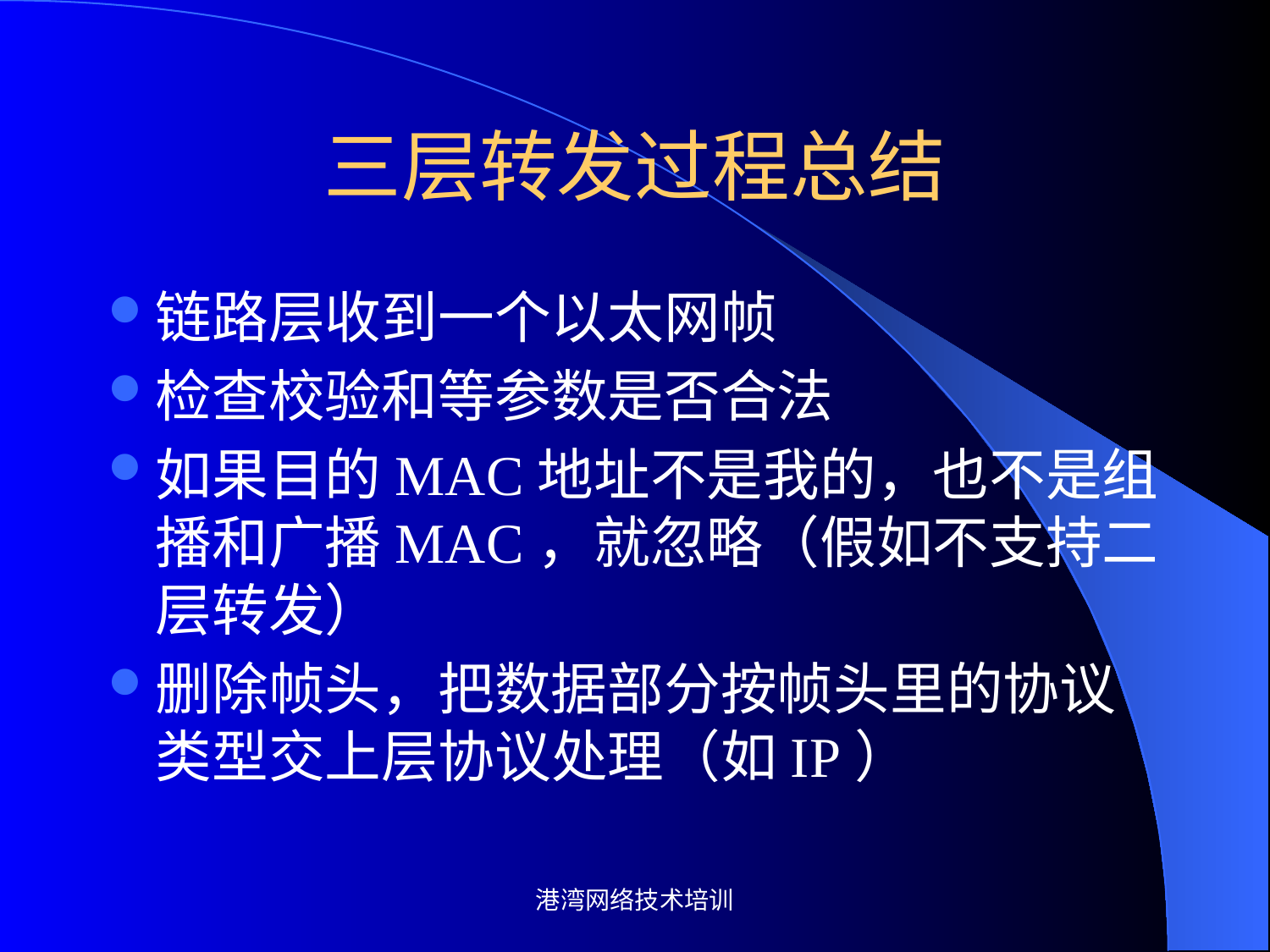

# 三层转发过程总结
链路层收到一个以太网帧
检查校验和等参数是否合法
如果目的MAC地址不是我的，也不是组播和广播MAC，就忽略（假如不支持二层转发）
删除帧头，把数据部分按帧头里的协议类型交上层协议处理（如IP）

港湾网络技术培训
53